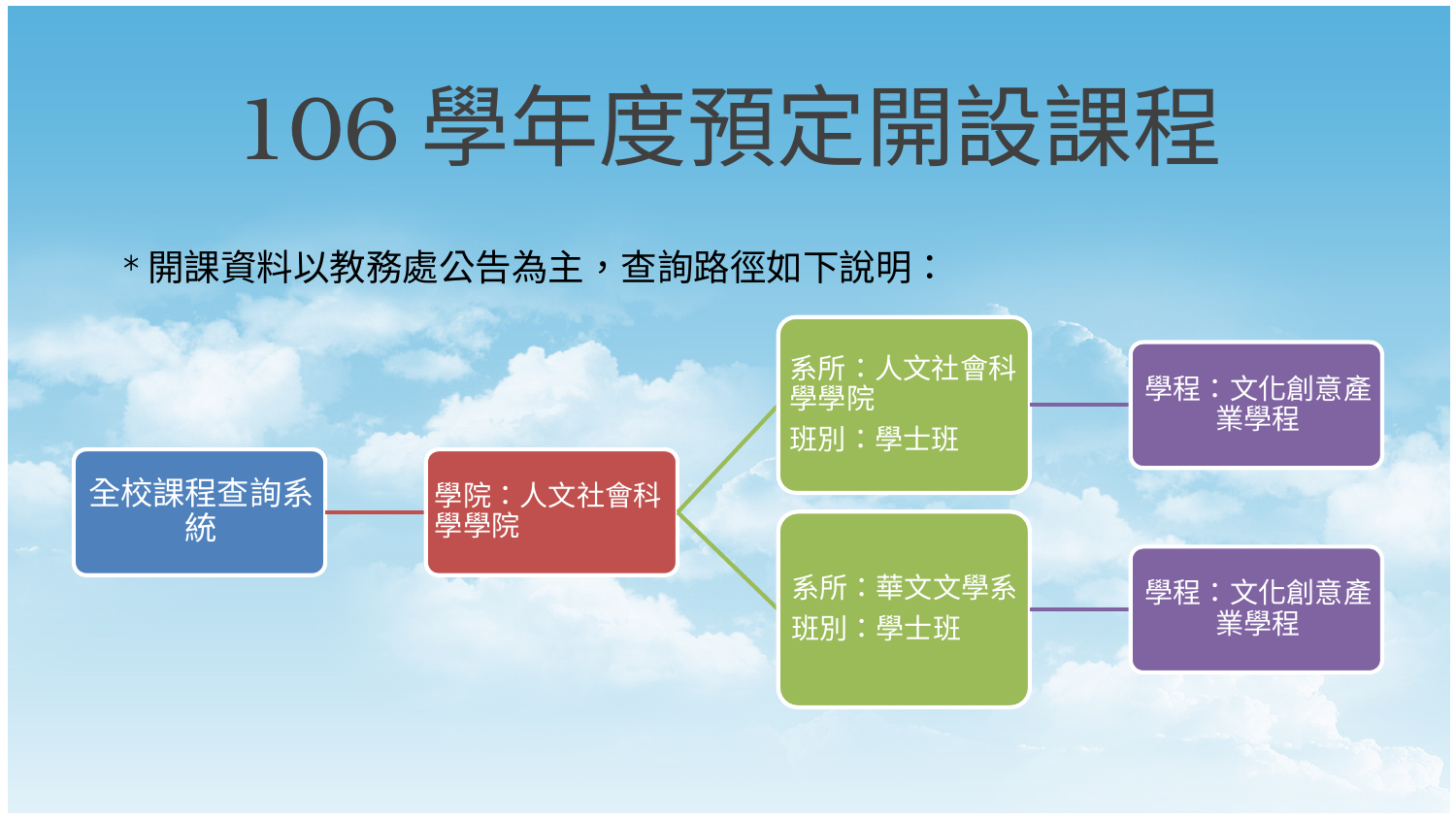

# 106學年度預定開設課程
全校課程查詢系統

學院：人文社會科學學院

系所：人文社會科學學院
班別：學士班

學程：文化創意產業學程

系所：華文文學系
班別：學士班

學程：文化創意產業學程
*開課資料以教務處公告為主，查詢路徑如下說明：